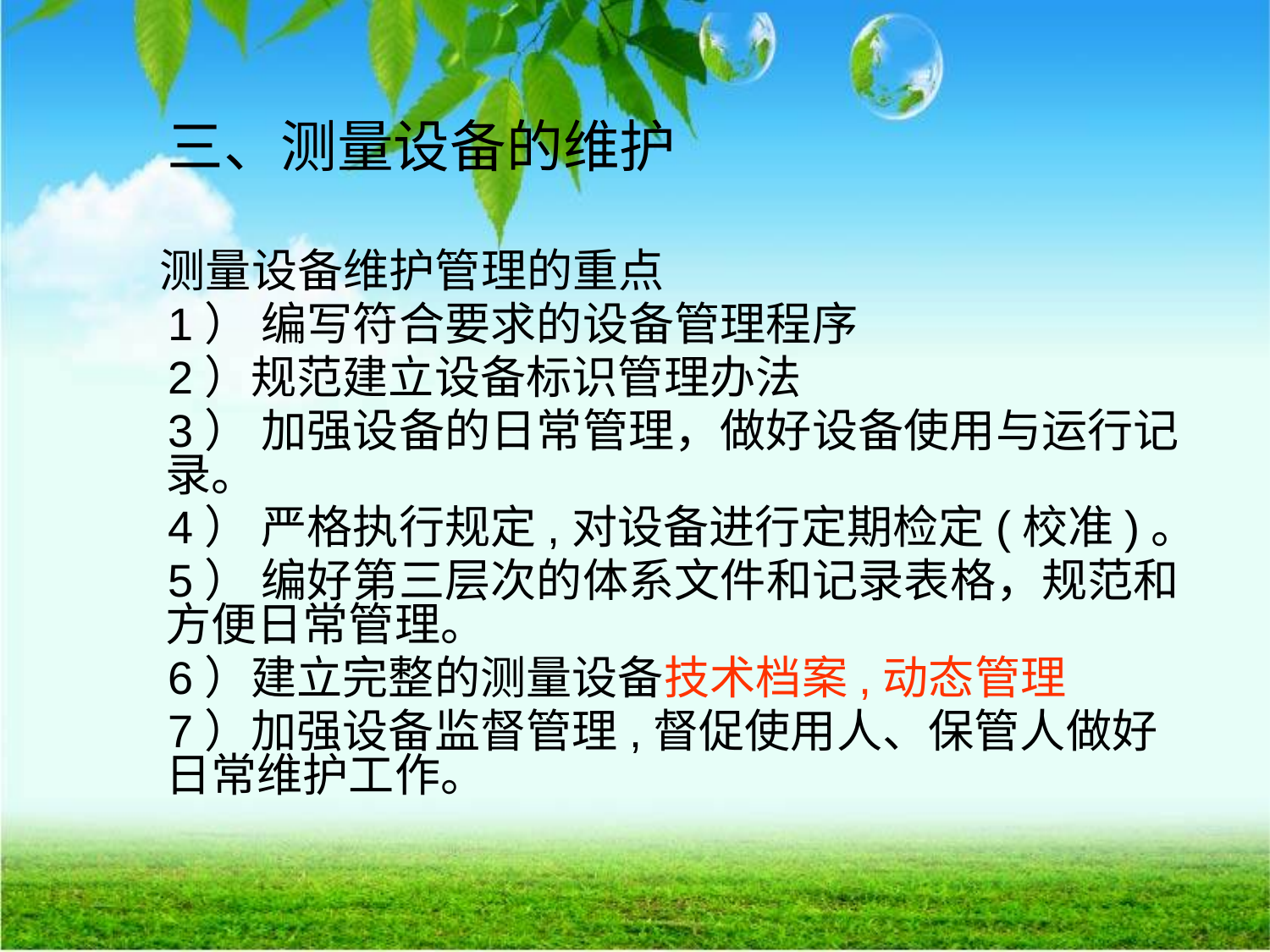

# 三、测量设备的维护
   测量设备维护管理的重点
    1） 编写符合要求的设备管理程序
    2）规范建立设备标识管理办法
    3） 加强设备的日常管理，做好设备使用与运行记   录。
    4） 严格执行规定,对设备进行定期检定(校准)。
    5） 编好第三层次的体系文件和记录表格，规范和方便日常管理。
    6）建立完整的测量设备技术档案,动态管理
    7）加强设备监督管理,督促使用人、保管人做好日常维护工作。